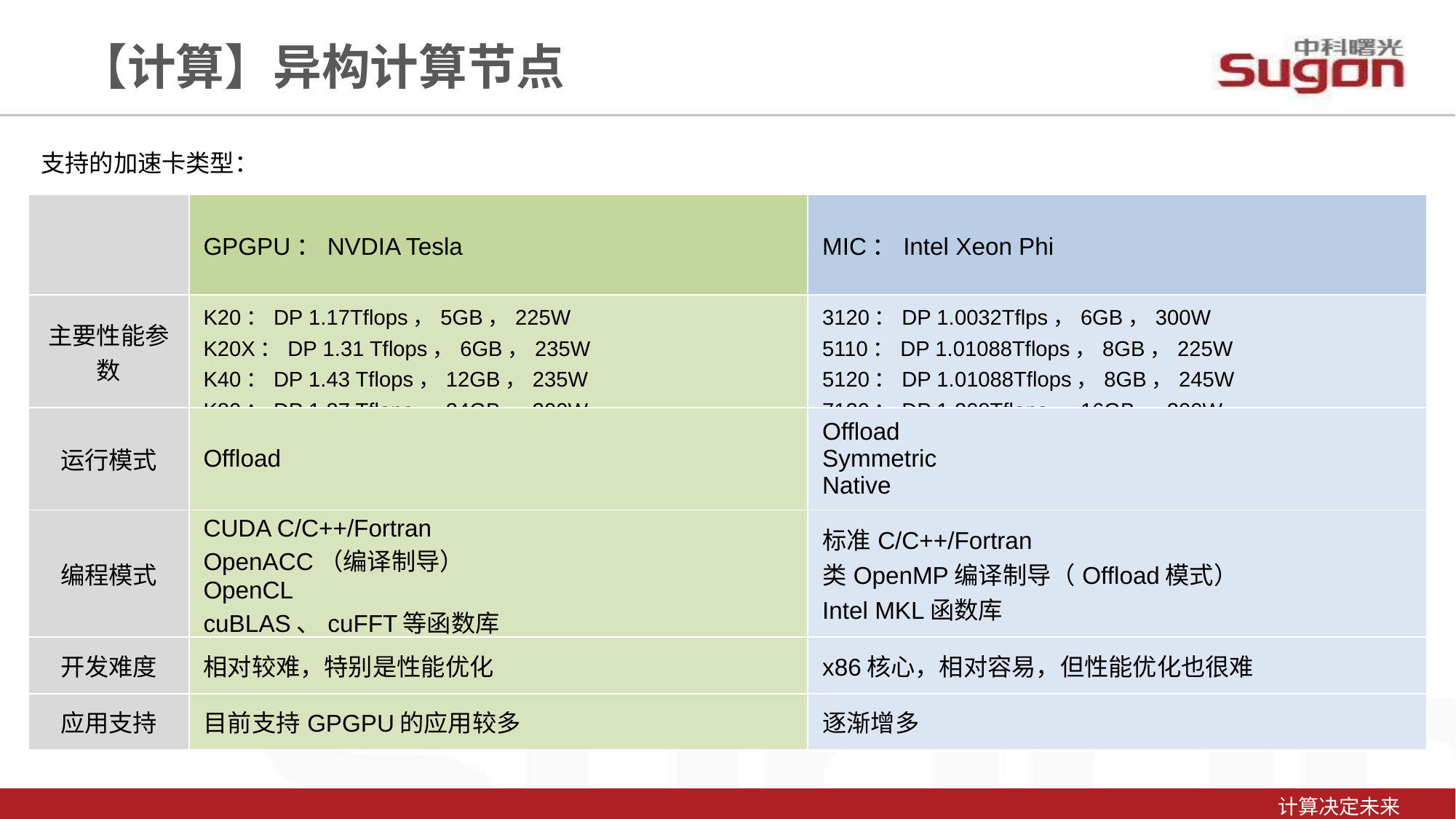

【计算】异构计算节点
支持的加速卡类型：
|  | GPGPU：NVDIA Tesla | MIC：Intel Xeon Phi |
| --- | --- | --- |
| 主要性能参数 | K20：DP 1.17Tflops，5GB，225W K20X：DP 1.31 Tflops，6GB，235W K40：DP 1.43 Tflops，12GB，235W K80：DP 1.87 Tflops，24GB，300W | 3120：DP 1.0032Tflps，6GB，300W 5110：DP 1.01088Tflops，8GB，225W 5120：DP 1.01088Tflops，8GB，245W 7120：DP 1.208Tflops，16GB，300W |
| 运行模式 | Offload | Offload Symmetric Native |
| 编程模式 | CUDA C/C++/Fortran OpenACC（编译制导） OpenCL cuBLAS、cuFFT等函数库 | 标准C/C++/Fortran 类OpenMP编译制导（Offload模式） Intel MKL函数库 |
| 开发难度 | 相对较难，特别是性能优化 | x86核心，相对容易，但性能优化也很难 |
| 应用支持 | 目前支持GPGPU的应用较多 | 逐渐增多 |